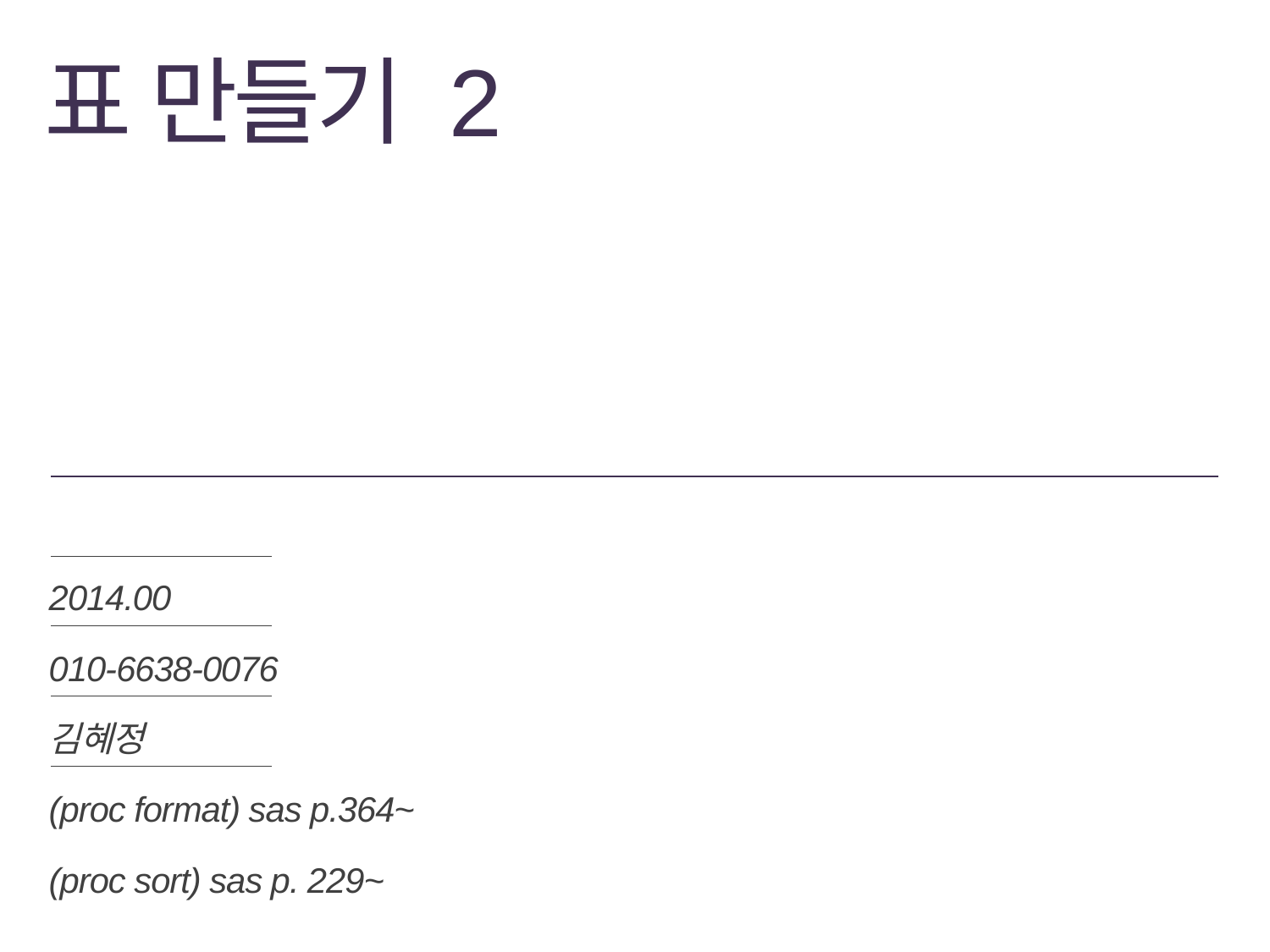

# 표 만들기 2
2014.00
010-6638-0076
김혜정
(proc format) sas p.364~
(proc sort) sas p. 229~